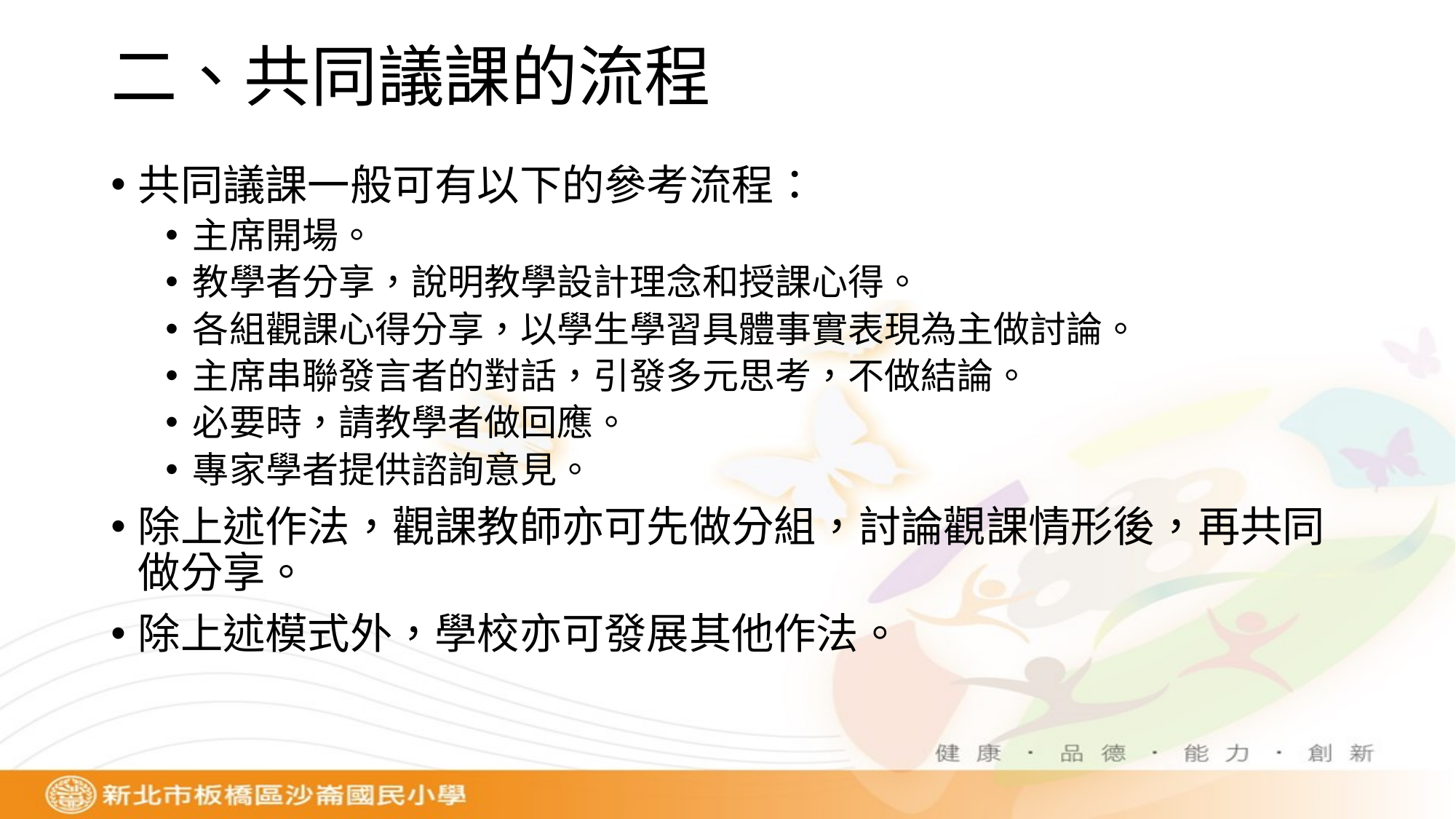

# 二、共同議課的流程
共同議課一般可有以下的參考流程：
主席開場。
教學者分享，說明教學設計理念和授課心得。
各組觀課心得分享，以學生學習具體事實表現為主做討論。
主席串聯發言者的對話，引發多元思考，不做結論。
必要時，請教學者做回應。
專家學者提供諮詢意見。
除上述作法，觀課教師亦可先做分組，討論觀課情形後，再共同做分享。
除上述模式外，學校亦可發展其他作法。